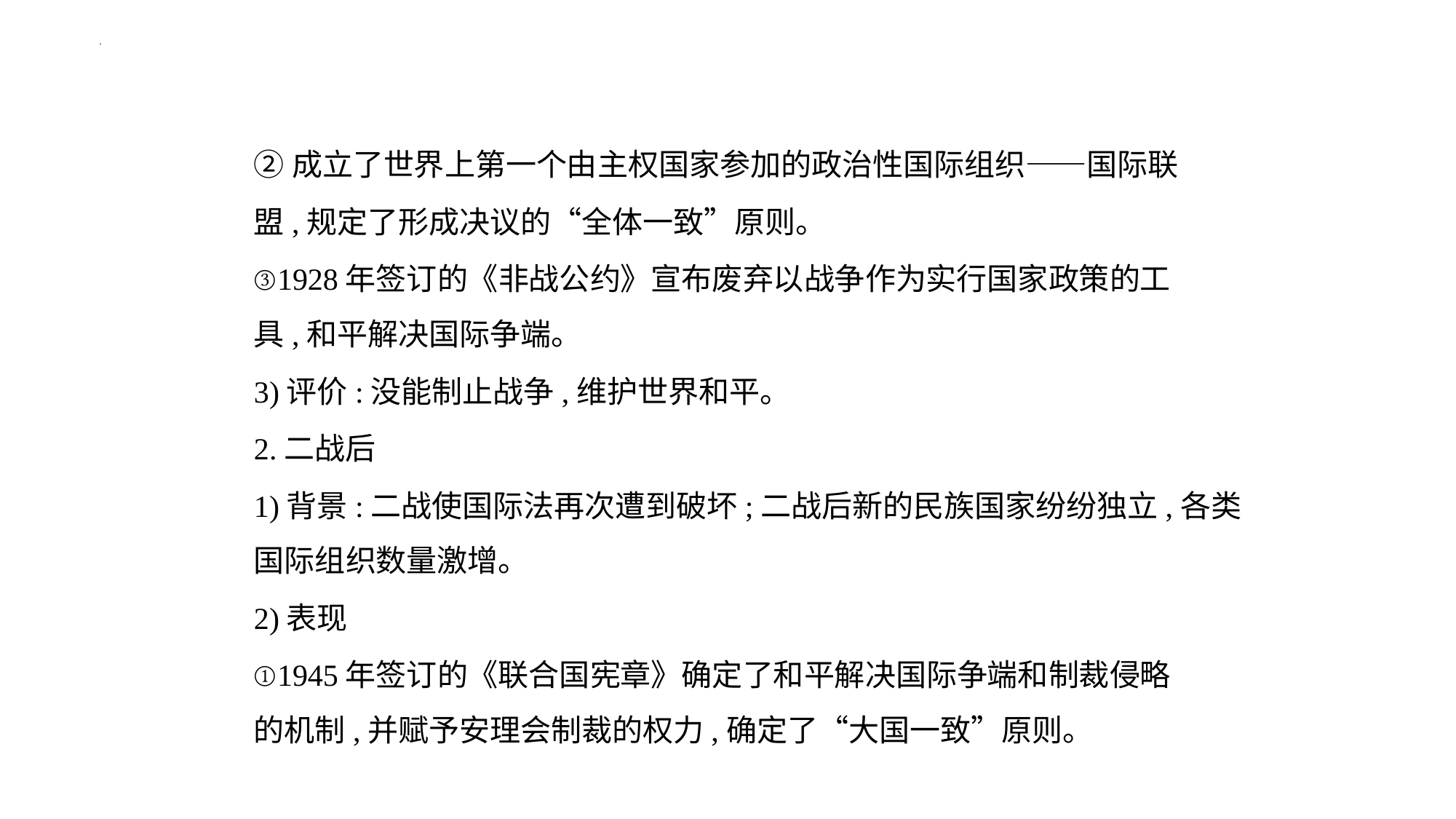

②成立了世界上第一个由主权国家参加的政治性国际组织——国际联
盟,规定了形成决议的“全体一致”原则。
③1928年签订的《非战公约》宣布废弃以战争作为实行国家政策的工
具,和平解决国际争端。
3)评价:没能制止战争,维护世界和平。
2.二战后
1)背景:二战使国际法再次遭到破坏;二战后新的民族国家纷纷独立,各类
国际组织数量激增。
2)表现
①1945年签订的《联合国宪章》确定了和平解决国际争端和制裁侵略
的机制,并赋予安理会制裁的权力,确定了“大国一致”原则。